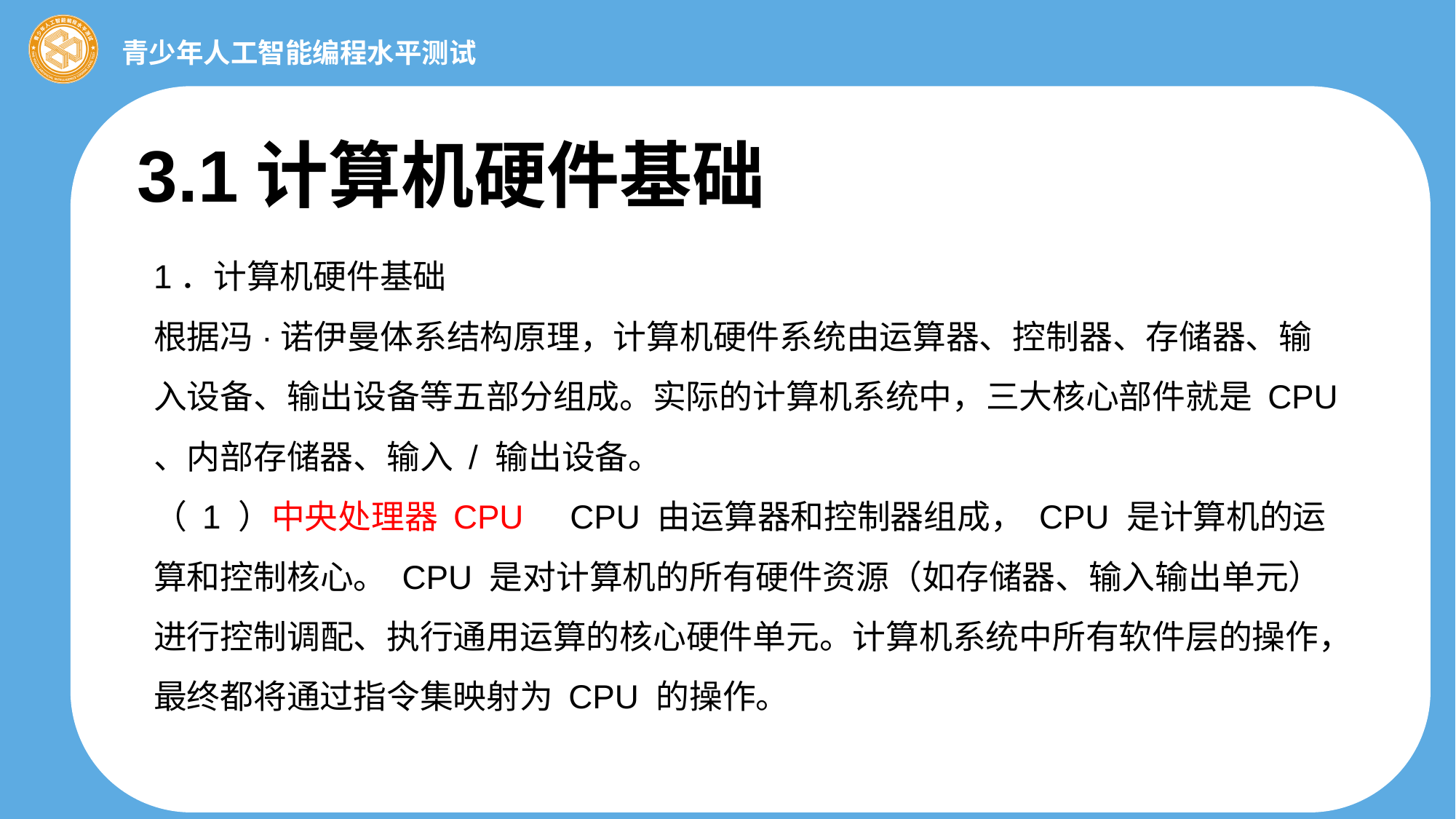

3.1计算机硬件基础

1．计算机硬件基础
根据冯·诺伊曼体系结构原理，计算机硬件系统由运算器、控制器、存储器、输入设备、输出设备等五部分组成。实际的计算机系统中，三大核心部件就是 CPU 、内部存储器、输入 / 输出设备。
（ 1 ）中央处理器 CPU     CPU 由运算器和控制器组成， CPU 是计算机的运算和控制核心。 CPU 是对计算机的所有硬件资源（如存储器、输入输出单元）进行控制调配、执行通用运算的核心硬件单元。计算机系统中所有软件层的操作，最终都将通过指令集映射为 CPU 的操作。